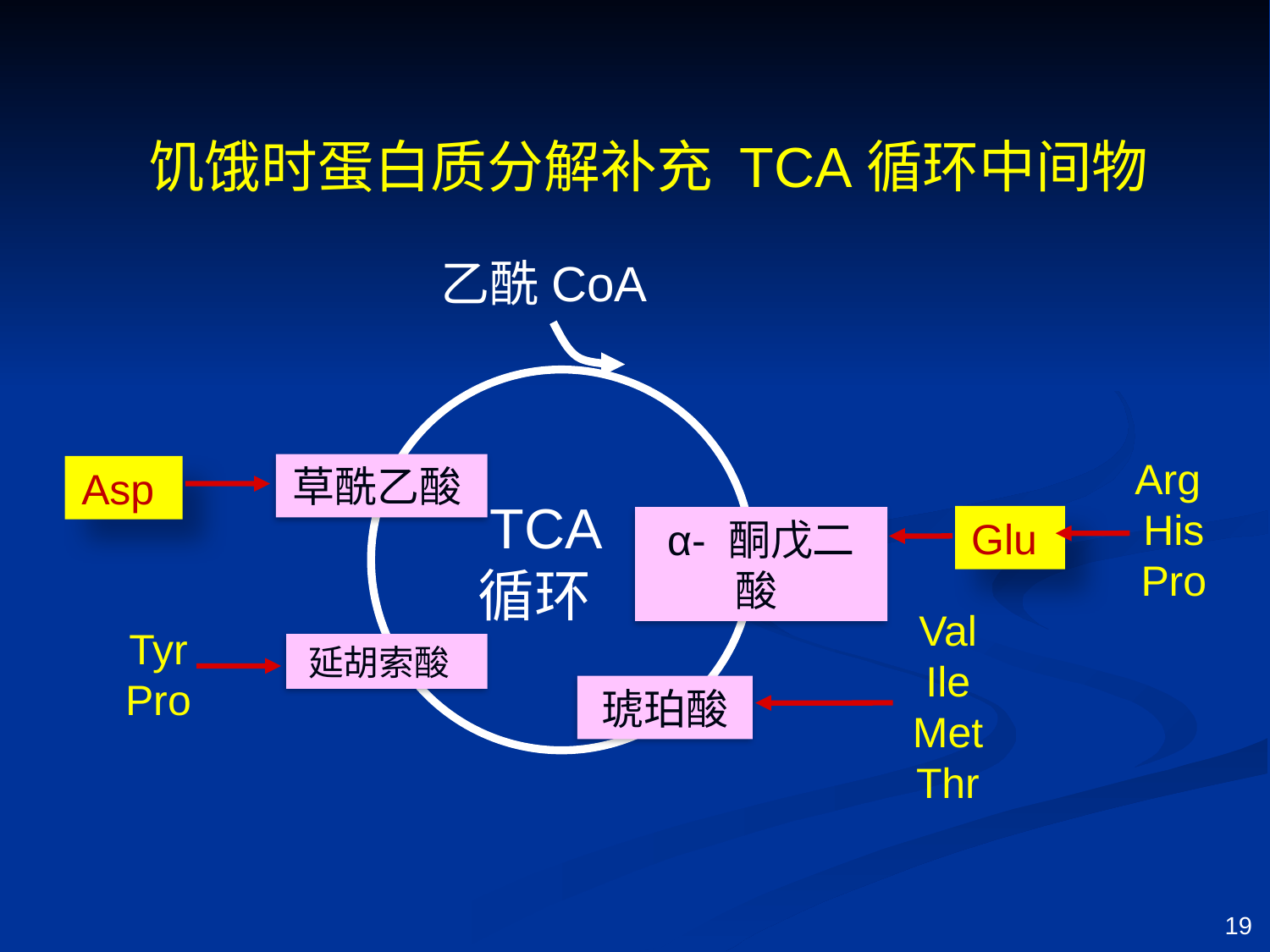

饥饿时蛋白质分解补充 TCA循环中间物
 乙酰CoA

Arg
His
Pro
草酰乙酸
Asp

TCA循环
Glu
α- 酮戊二酸

Val
Ile
Met
Thr
Tyr
Pro
延胡索酸

琥珀酸

19